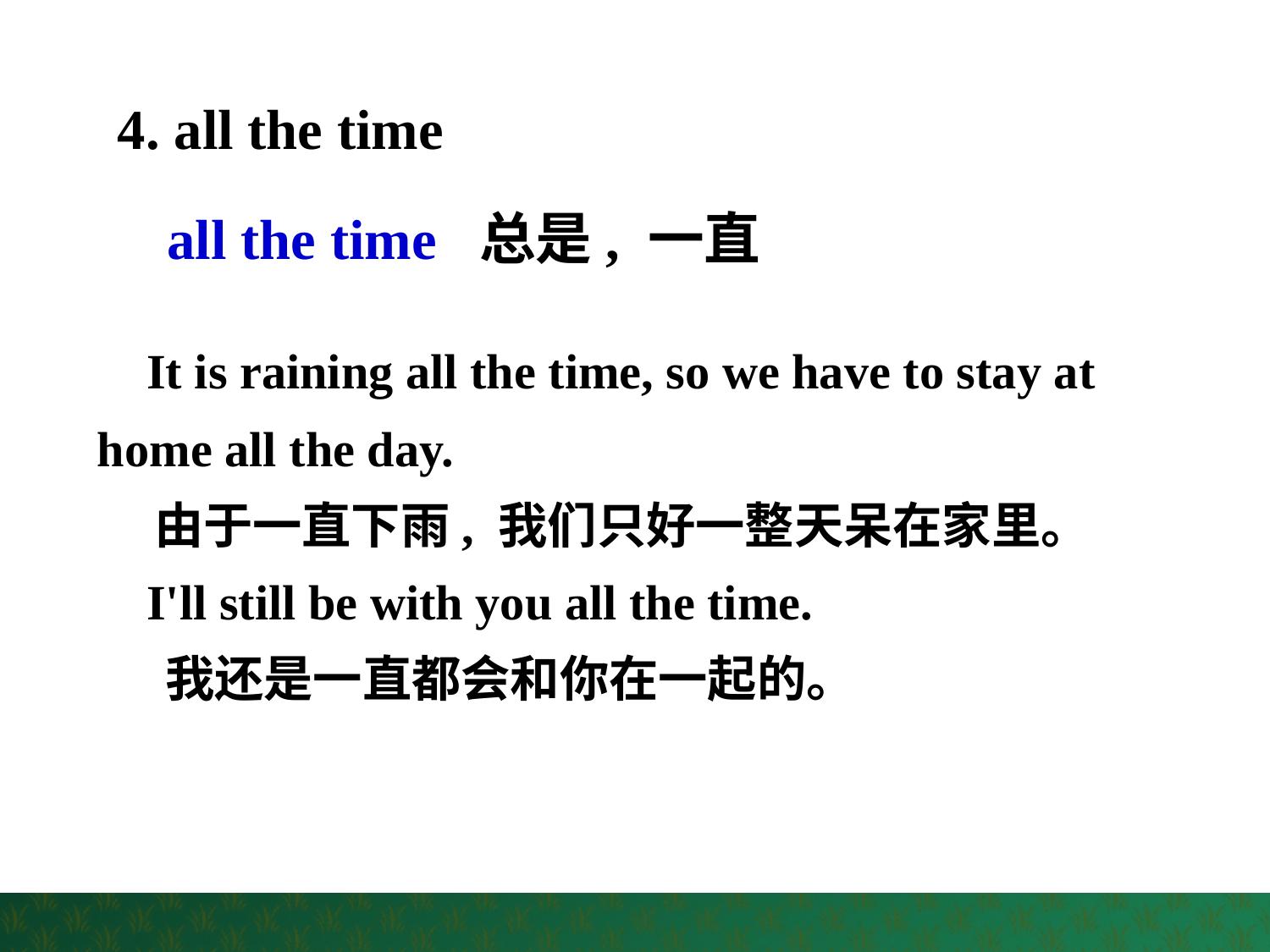

4. all the time
all the time  总是, 一直
    It is raining all the time, so we have to stay at home all the day.
    由于一直下雨, 我们只好一整天呆在家里。
    I'll still be with you all the time.
     我还是一直都会和你在一起的。